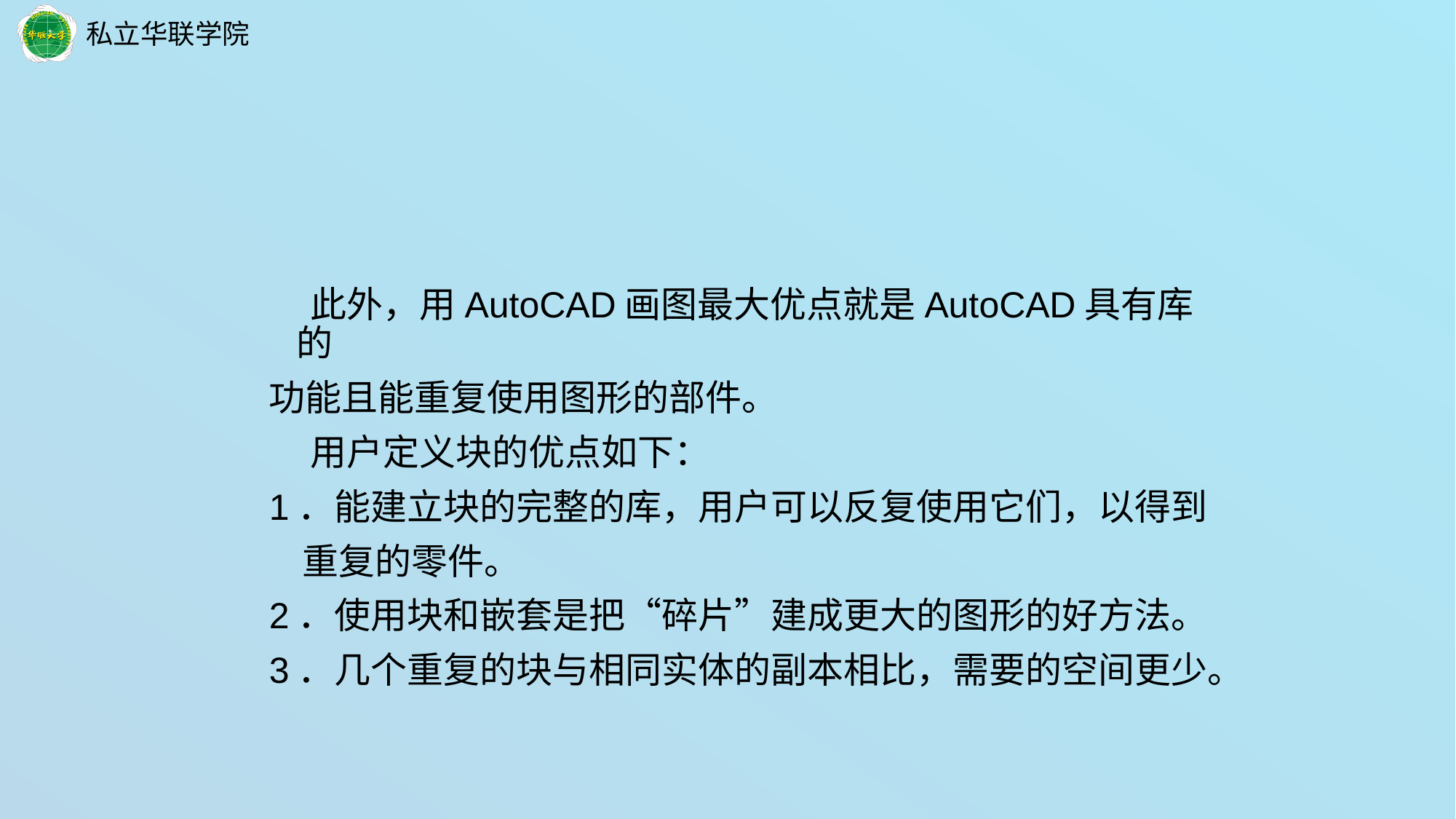

此外，用AutoCAD画图最大优点就是AutoCAD具有库的
功能且能重复使用图形的部件。
    用户定义块的优点如下：
1．能建立块的完整的库，用户可以反复使用它们，以得到
   重复的零件。
2．使用块和嵌套是把“碎片”建成更大的图形的好方法。
3．几个重复的块与相同实体的副本相比，需要的空间更少。